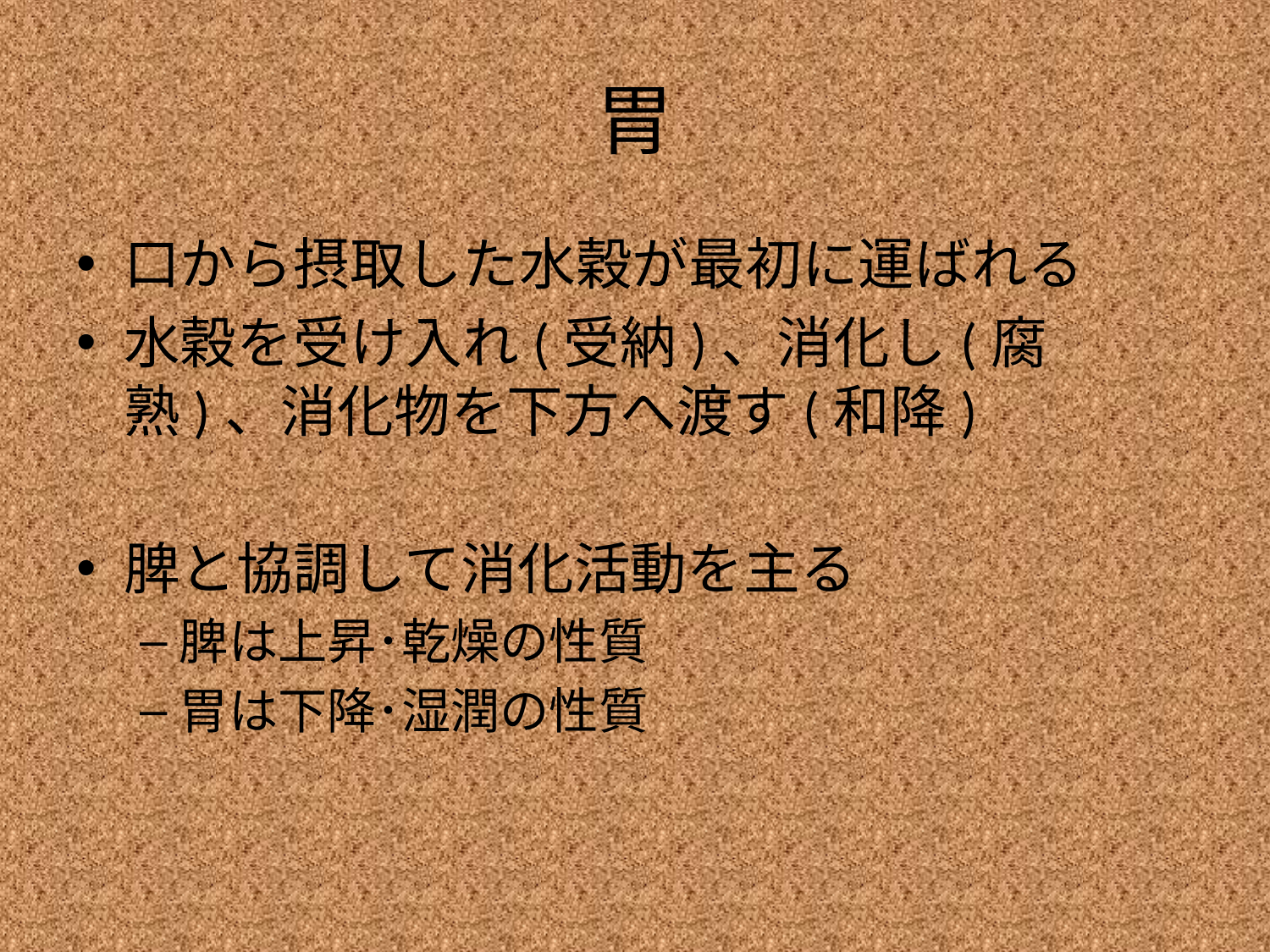

# 胃
口から摂取した水穀が最初に運ばれる
水穀を受け入れ(受納)、消化し(腐熟)、消化物を下方へ渡す(和降)

脾と協調して消化活動を主る
脾は上昇･乾燥の性質
胃は下降･湿潤の性質